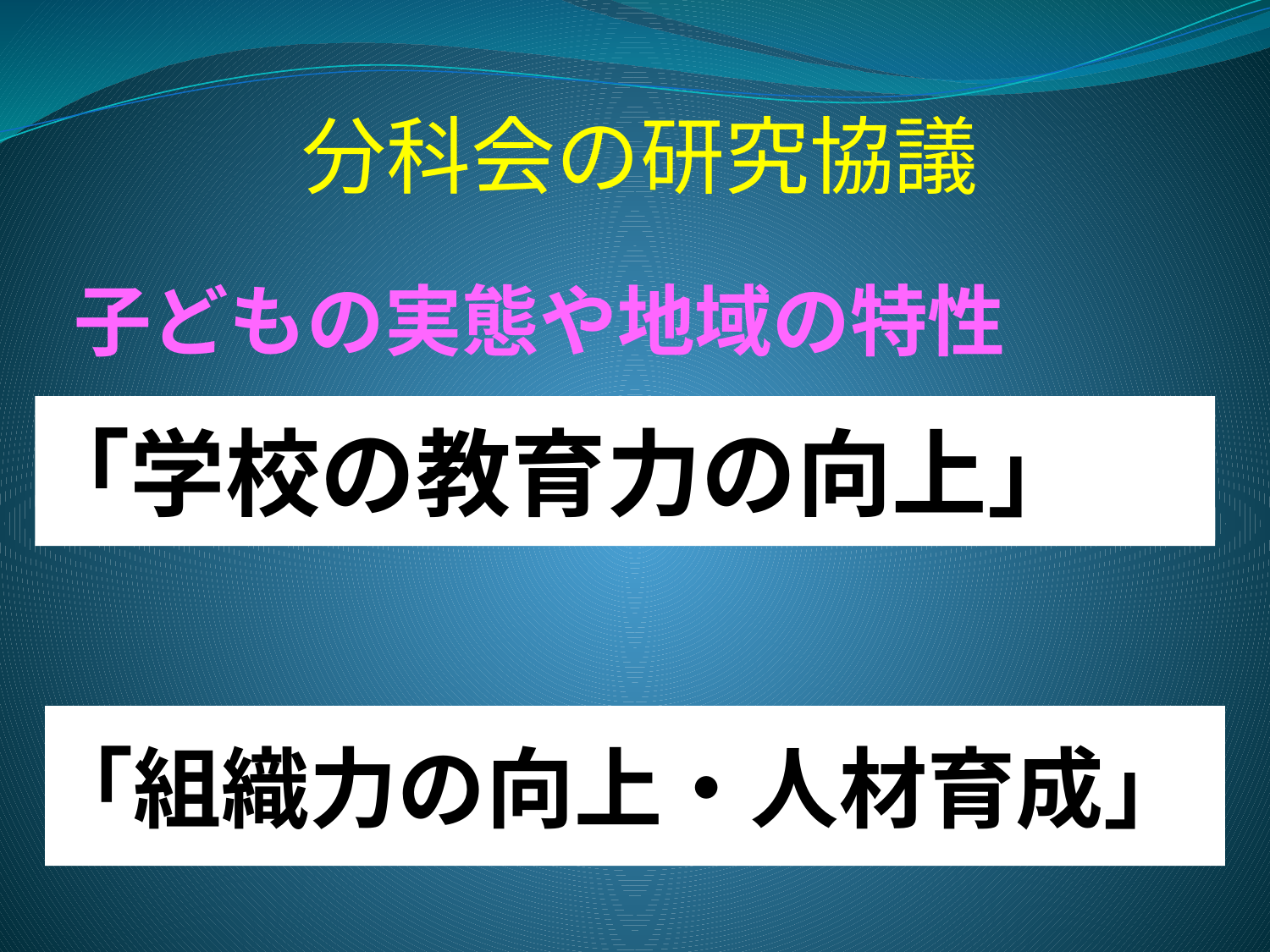

分科会の研究協議

子どもの実態や地域の特性
# 「学校の教育力の向上」
「組織力の向上・人材育成」